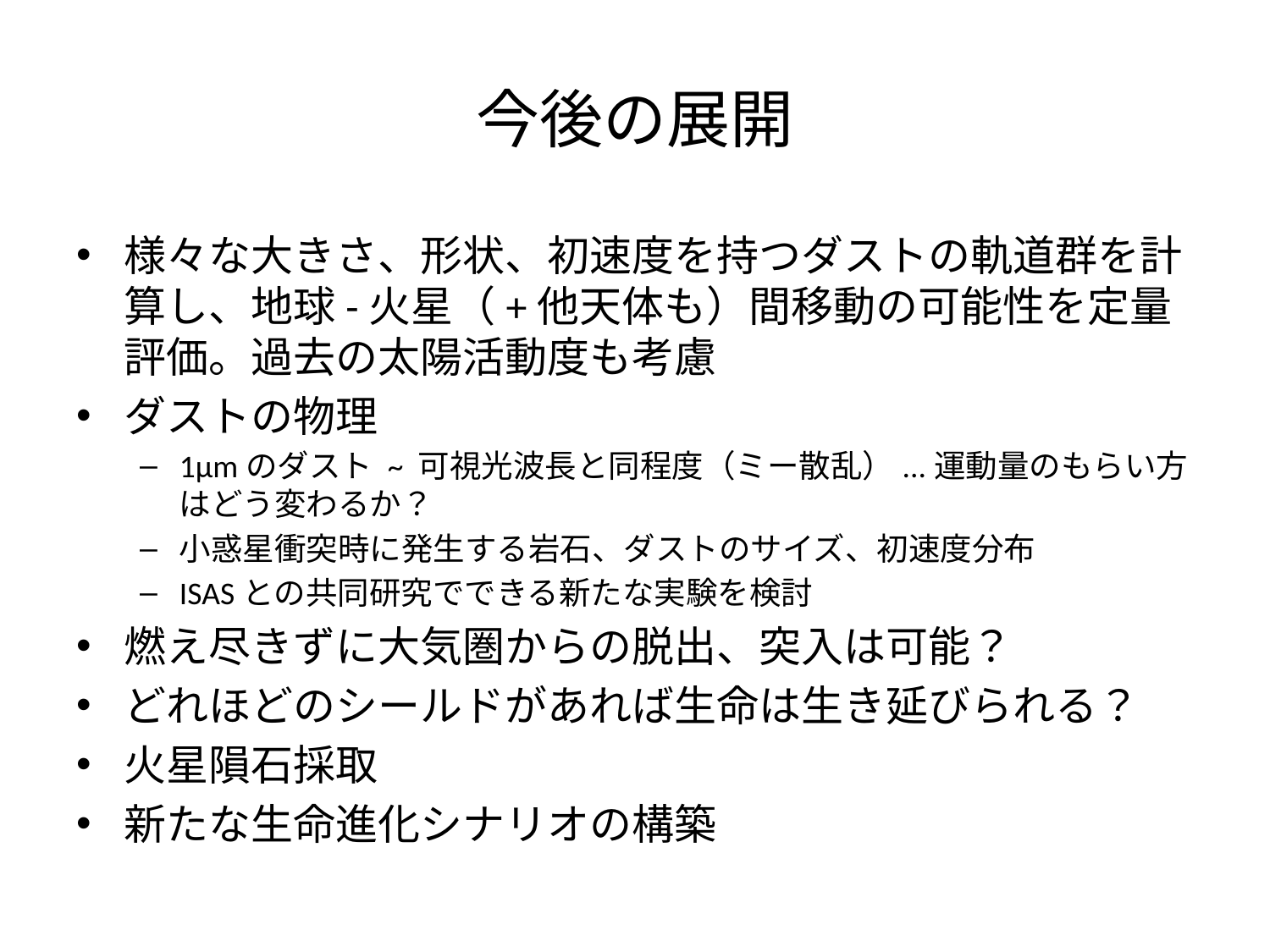

# 今後の展開
様々な大きさ、形状、初速度を持つダストの軌道群を計算し、地球-火星（+他天体も）間移動の可能性を定量評価。過去の太陽活動度も考慮
ダストの物理
1μmのダスト ~ 可視光波長と同程度（ミー散乱）...運動量のもらい方はどう変わるか？
小惑星衝突時に発生する岩石、ダストのサイズ、初速度分布
ISASとの共同研究でできる新たな実験を検討
燃え尽きずに大気圏からの脱出、突入は可能？
どれほどのシールドがあれば生命は生き延びられる？
火星隕石採取
新たな生命進化シナリオの構築